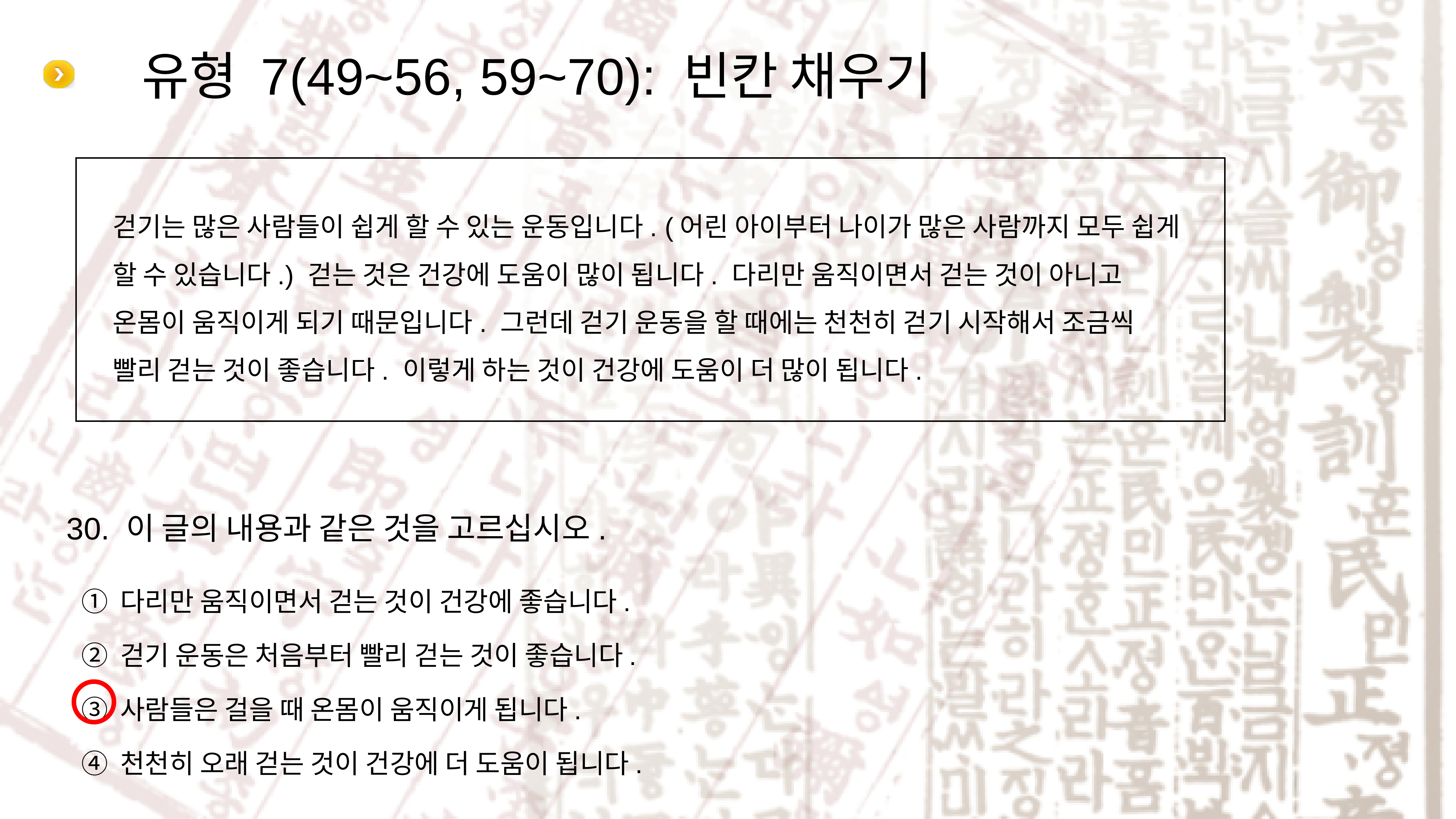

# 유형 7(49~56, 59~70): 빈칸 채우기
걷기는 많은 사람들이 쉽게 할 수 있는 운동입니다. (어린 아이부터 나이가 많은 사람까지 모두 쉽게 할 수 있습니다.) 걷는 것은 건강에 도움이 많이 됩니다. 다리만 움직이면서 걷는 것이 아니고 온몸이 움직이게 되기 때문입니다. 그런데 걷기 운동을 할 때에는 천천히 걷기 시작해서 조금씩 빨리 걷는 것이 좋습니다. 이렇게 하는 것이 건강에 도움이 더 많이 됩니다.

30. 이 글의 내용과 같은 것을 고르십시오.
① 다리만 움직이면서 걷는 것이 건강에 좋습니다.
② 걷기 운동은 처음부터 빨리 걷는 것이 좋습니다.
③ 사람들은 걸을 때 온몸이 움직이게 됩니다.
④ 천천히 오래 걷는 것이 건강에 더 도움이 됩니다.